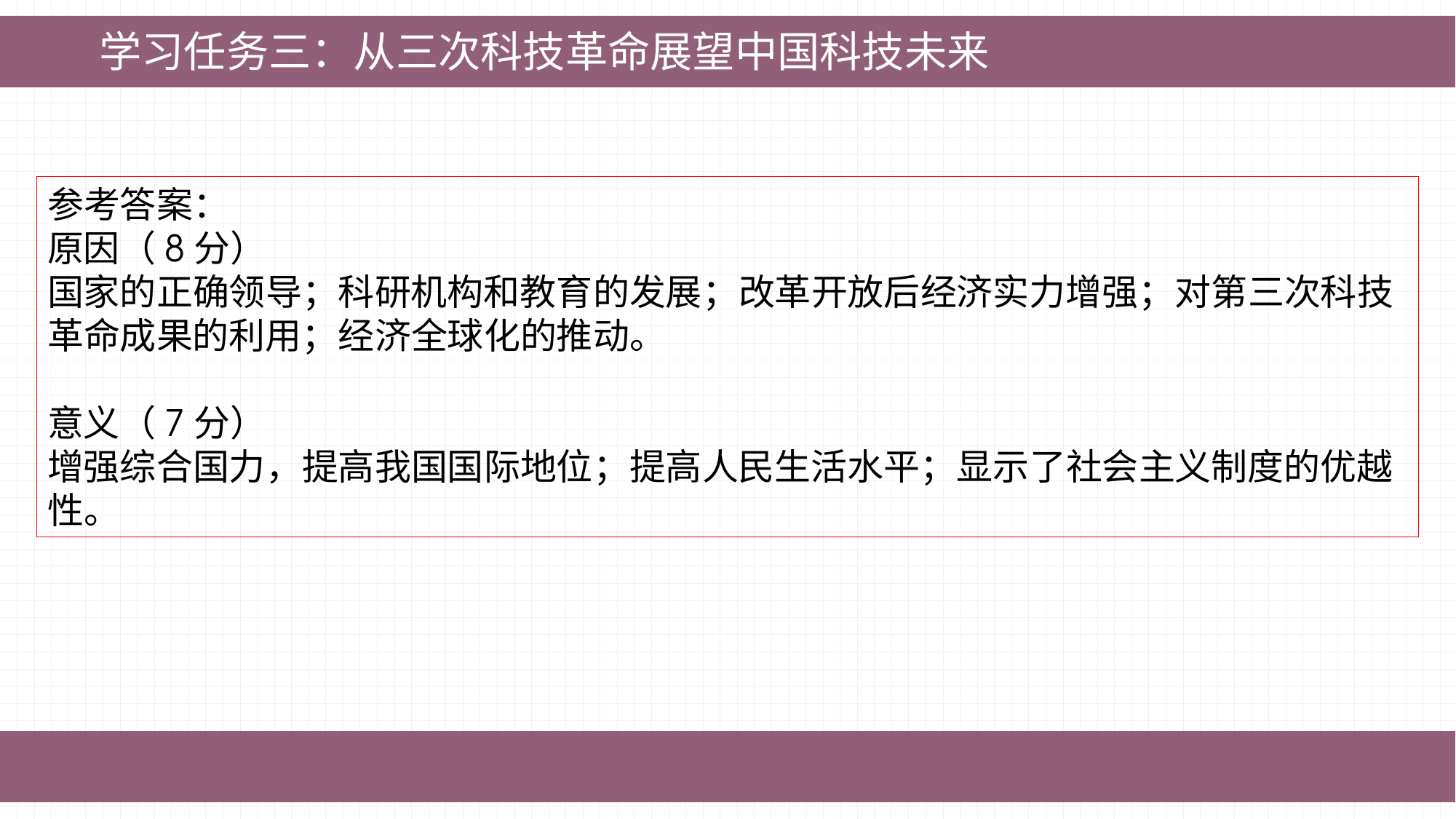

学习任务三：从三次科技革命展望中国科技未来

参考答案：
原因（8分）
国家的正确领导；科研机构和教育的发展；改革开放后经济实力增强；对第三次科技革命成果的利用；经济全球化的推动。

意义（7分）
增强综合国力，提高我国国际地位；提高人民生活水平；显示了社会主义制度的优越性。